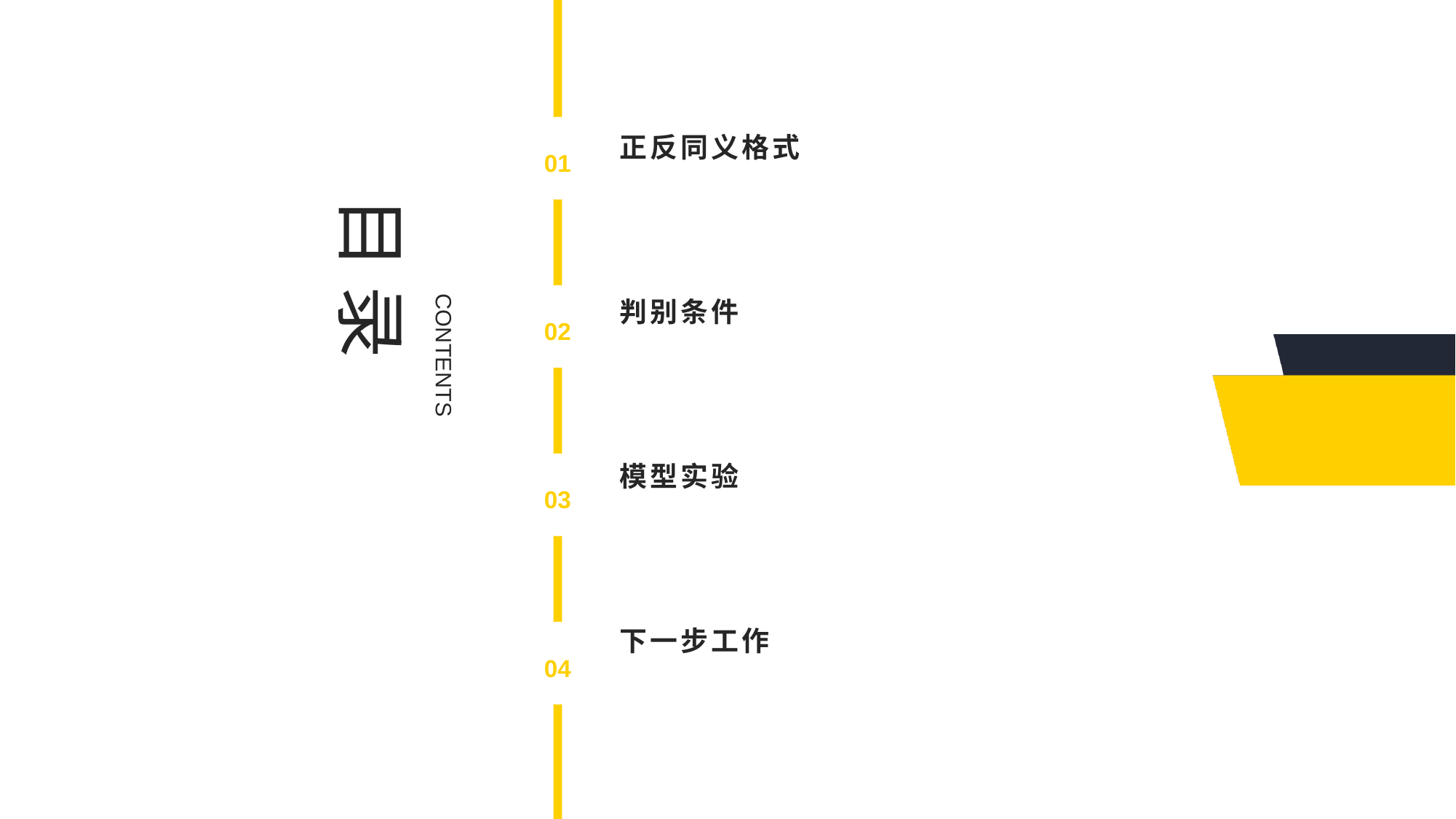

目 录
正反同义格式
01
CONTENTS
判别条件
02
模型实验
03
下一步工作
04